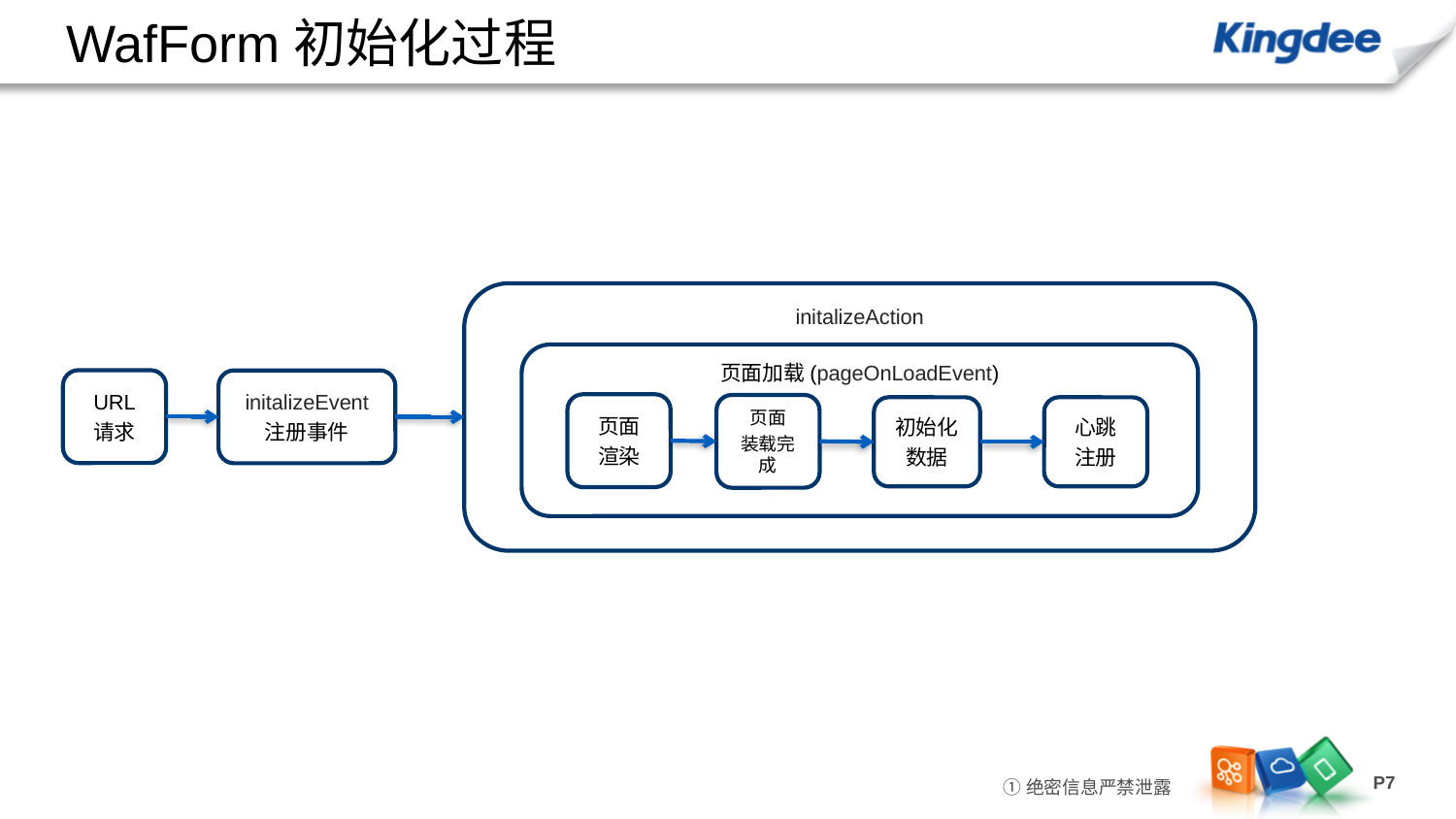

# WafForm初始化过程
initalizeAction
页面加载(pageOnLoadEvent)
URL
请求
initalizeEvent
注册事件
页面
渲染
页面
装载完成
初始化
数据
心跳
注册